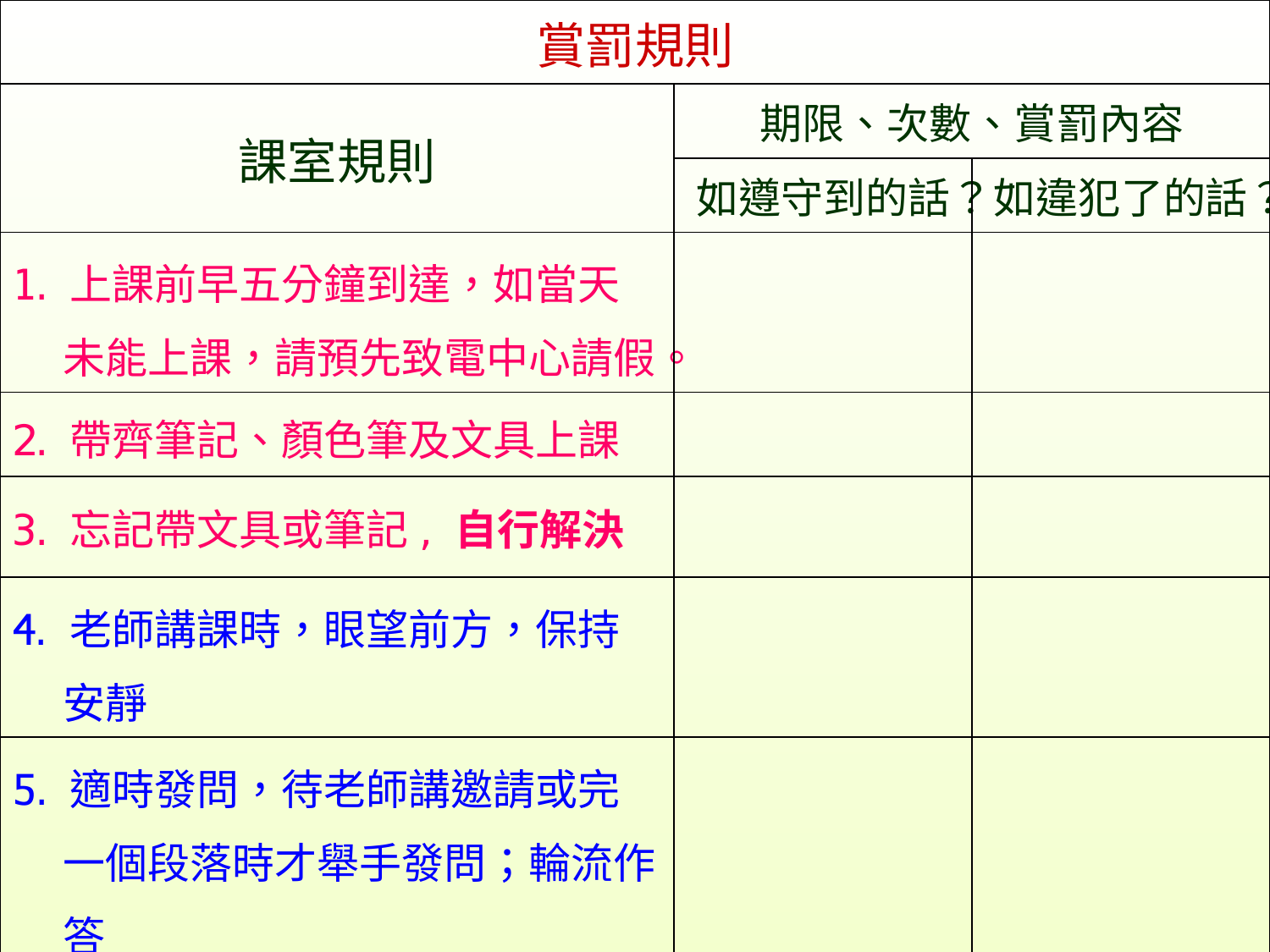

| 賞罰規則 |  |  |
| --- | --- | --- |
| 課室規則 | 期限、次數、賞罰內容 |  |
|  | 如遵守到的話？ | 如違犯了的話？ |
| 1. 上課前早五分鐘到達，如當天未能上課，請預先致電中心請假。 |  |  |
| 2. 帶齊筆記、顏色筆及文具上課 |  |  |
| 3. 忘記帶文具或筆記, 自行解決 |  |  |
| 4. 老師講課時，眼望前方，保持安靜 |  |  |
| 5. 適時發問，待老師講邀請或完一個段落時才舉手發問；輪流作答 |  |  |
| 6. 在課室內請勿飲食、打機、追逐. |  |  |
12